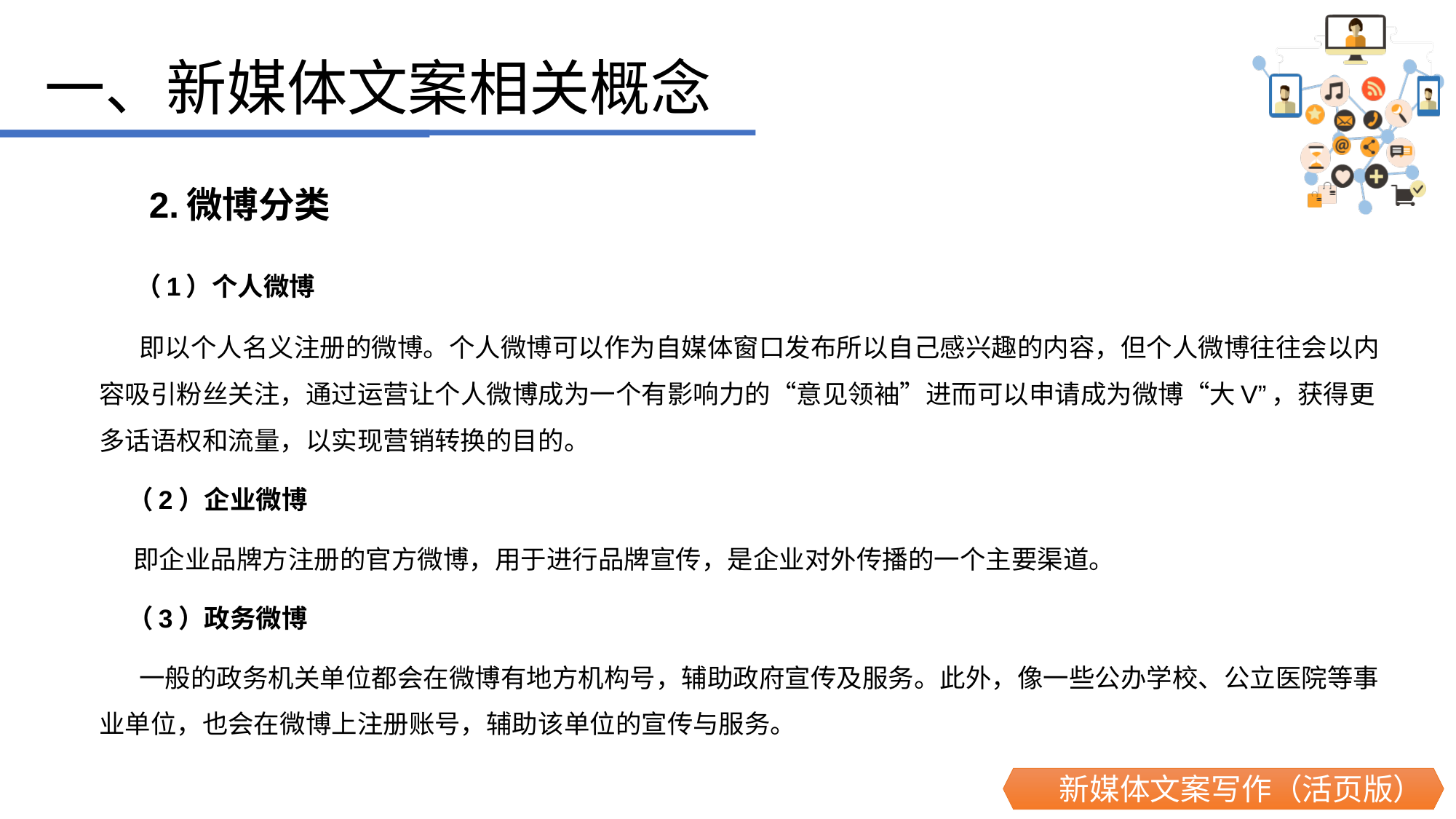

一、新媒体文案相关概念

     2.微博分类
     （1）个人微博
      即以个人名义注册的微博。个人微博可以作为自媒体窗口发布所以自己感兴趣的内容，但个人微博往往会以内容吸引粉丝关注，通过运营让个人微博成为一个有影响力的“意见领袖”进而可以申请成为微博“大V”，获得更多话语权和流量，以实现营销转换的目的。
    （2）企业微博
     即企业品牌方注册的官方微博，用于进行品牌宣传，是企业对外传播的一个主要渠道。
    （3）政务微博
      一般的政务机关单位都会在微博有地方机构号，辅助政府宣传及服务。此外，像一些公办学校、公立医院等事业单位，也会在微博上注册账号，辅助该单位的宣传与服务。